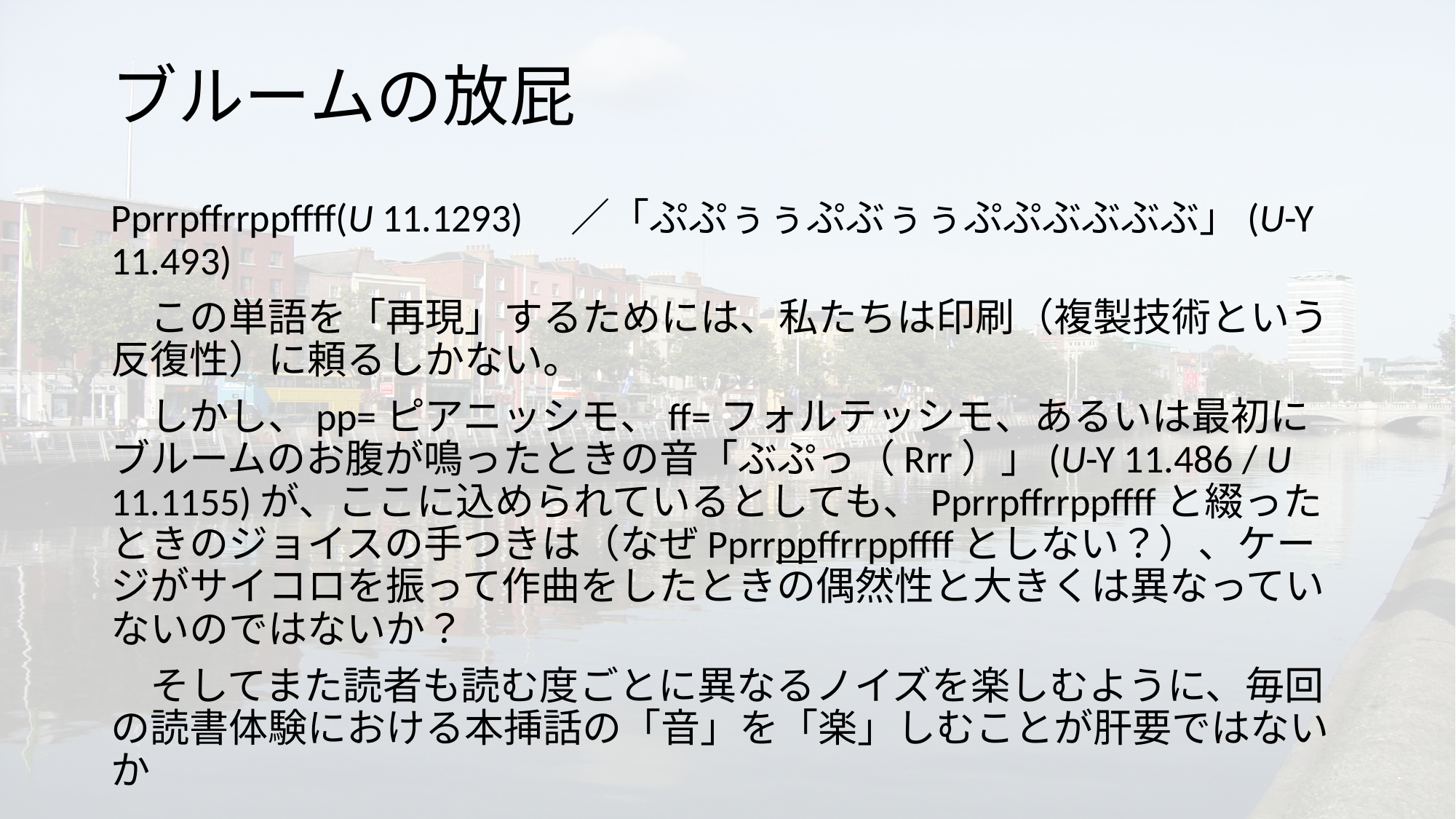

# ブルームの放屁
Pprrpffrrppffff(U 11.1293)　／「ぷぷぅぅぷぶぅぅぷぷぶぶぶぶ」(U-Y 11.493)
　この単語を「再現」するためには、私たちは印刷（複製技術という反復性）に頼るしかない。
　しかし、pp=ピアニッシモ、ff=フォルテッシモ、あるいは最初にブルームのお腹が鳴ったときの音「ぶぷっ（Rrr）」(U-Y 11.486 / U 11.1155)が、ここに込められているとしても、Pprrpffrrppffffと綴ったときのジョイスの手つきは（なぜPprrppffrrppffffとしない？）、ケージがサイコロを振って作曲をしたときの偶然性と大きくは異なっていないのではないか？
　そしてまた読者も読む度ごとに異なるノイズを楽しむように、毎回の読書体験における本挿話の「音」を「楽」しむことが肝要ではないか